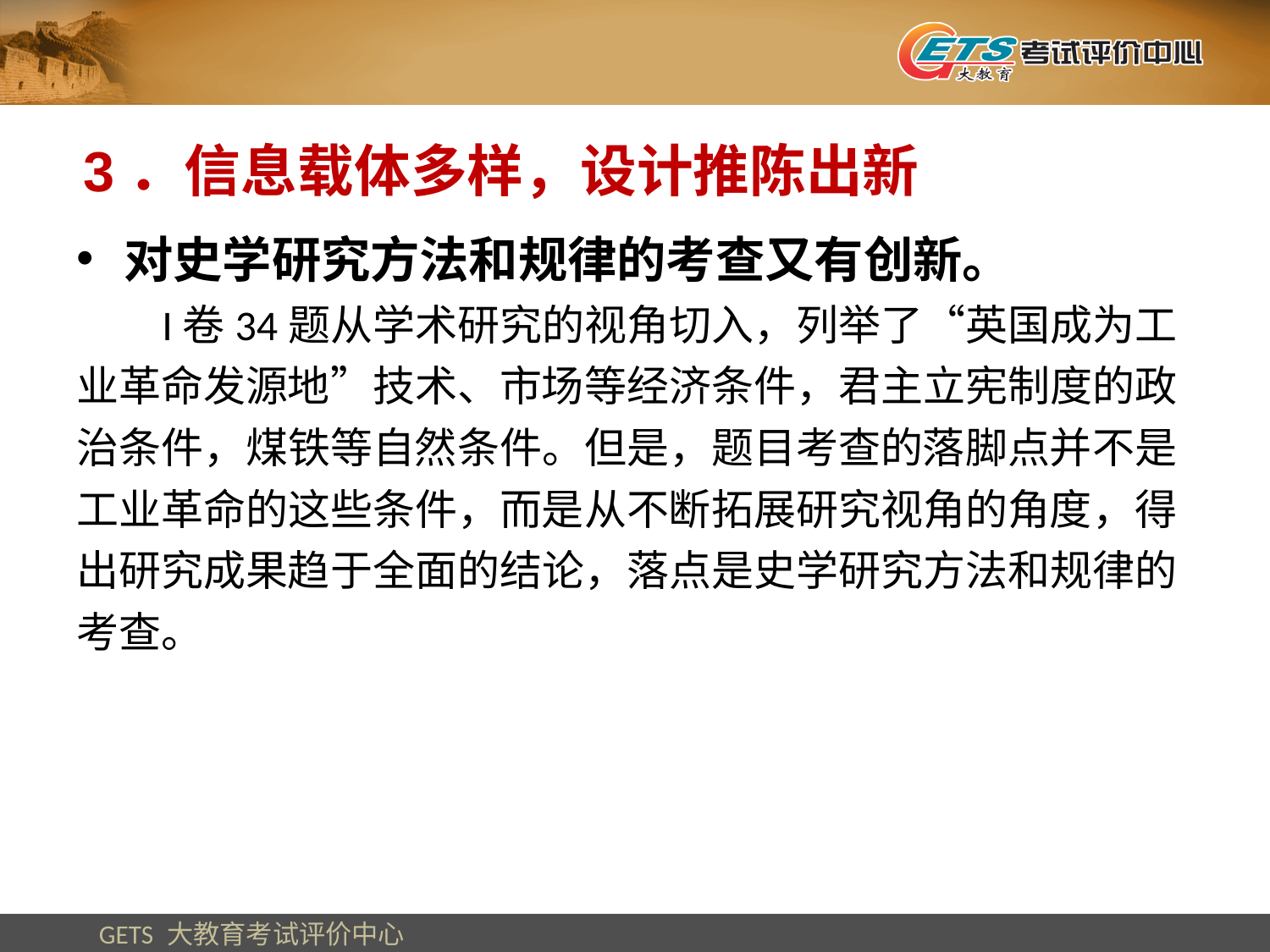

3．信息载体多样，设计推陈出新
对史学研究方法和规律的考查又有创新。
         I卷34题从学术研究的视角切入，列举了“英国成为工业革命发源地”技术、市场等经济条件，君主立宪制度的政治条件，煤铁等自然条件。但是，题目考查的落脚点并不是工业革命的这些条件，而是从不断拓展研究视角的角度，得出研究成果趋于全面的结论，落点是史学研究方法和规律的考查。